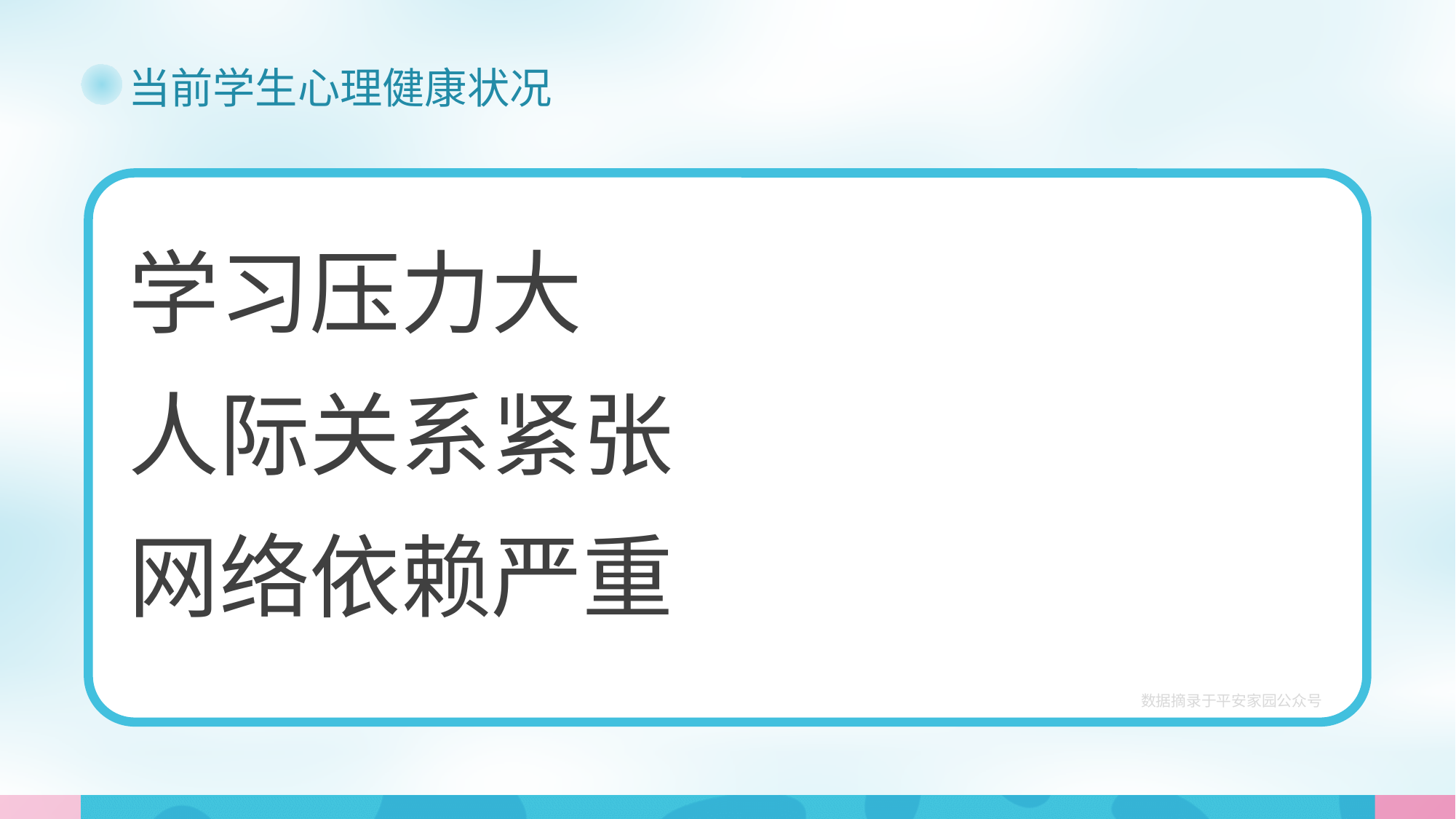

当前学生心理健康状况

学习压力大
人际关系紧张
网络依赖严重
数据摘录于平安家园公众号